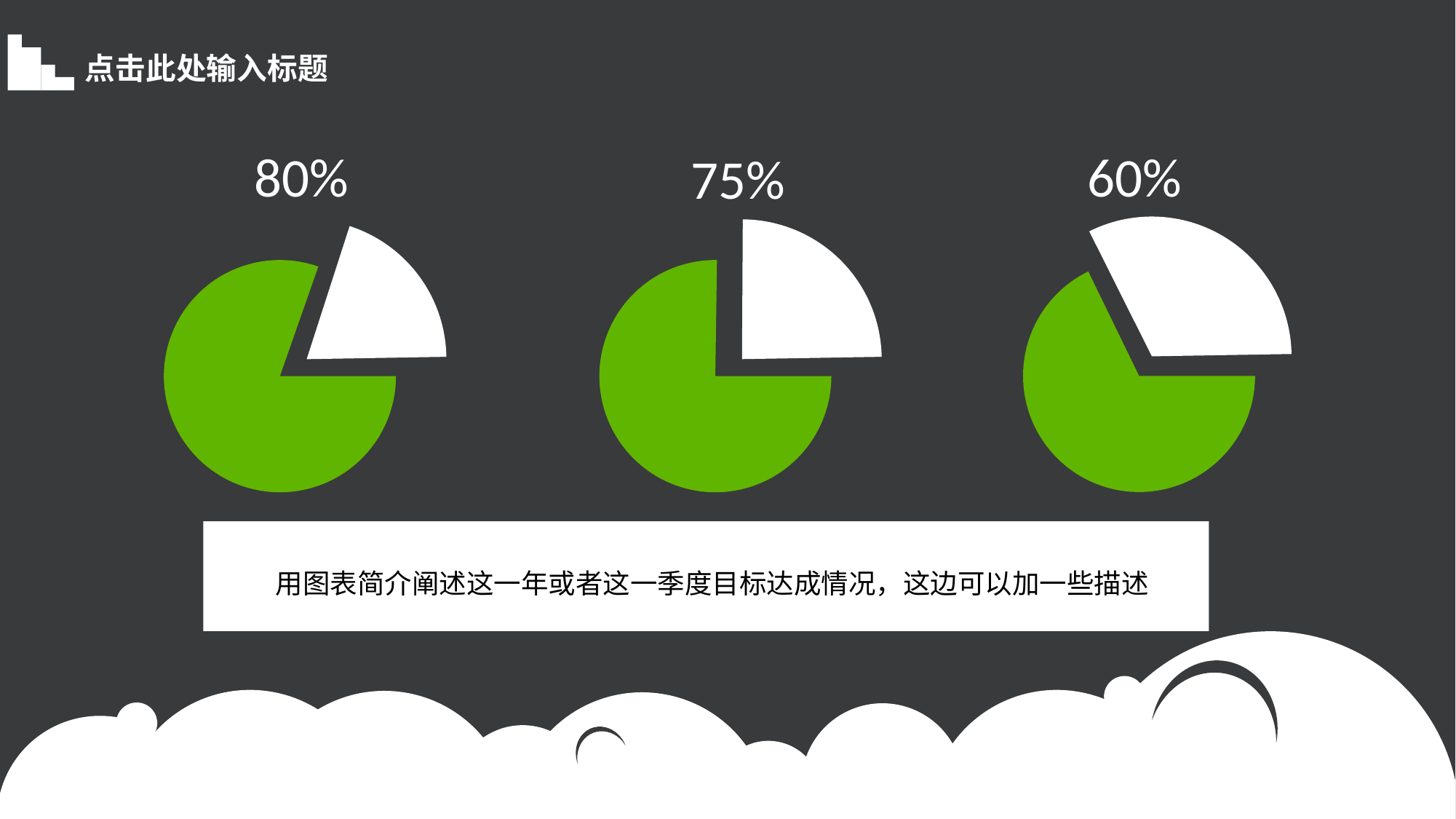

点击此处输入标题
80%
60%
75%

用图表简介阐述这一年或者这一季度目标达成情况，这边可以加一些描述